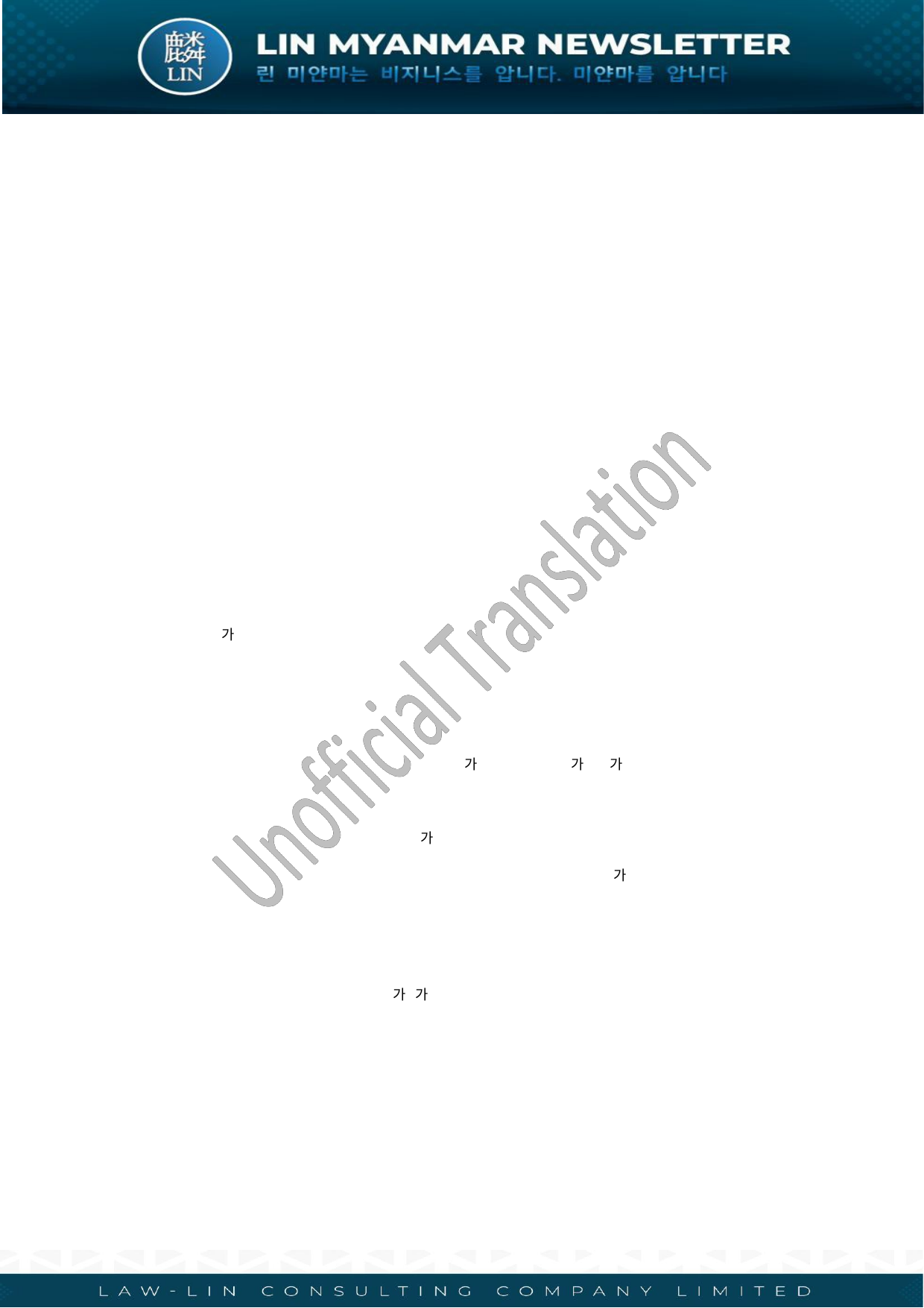

가

                      가         가  가

                     가

                                    가

                    가 가